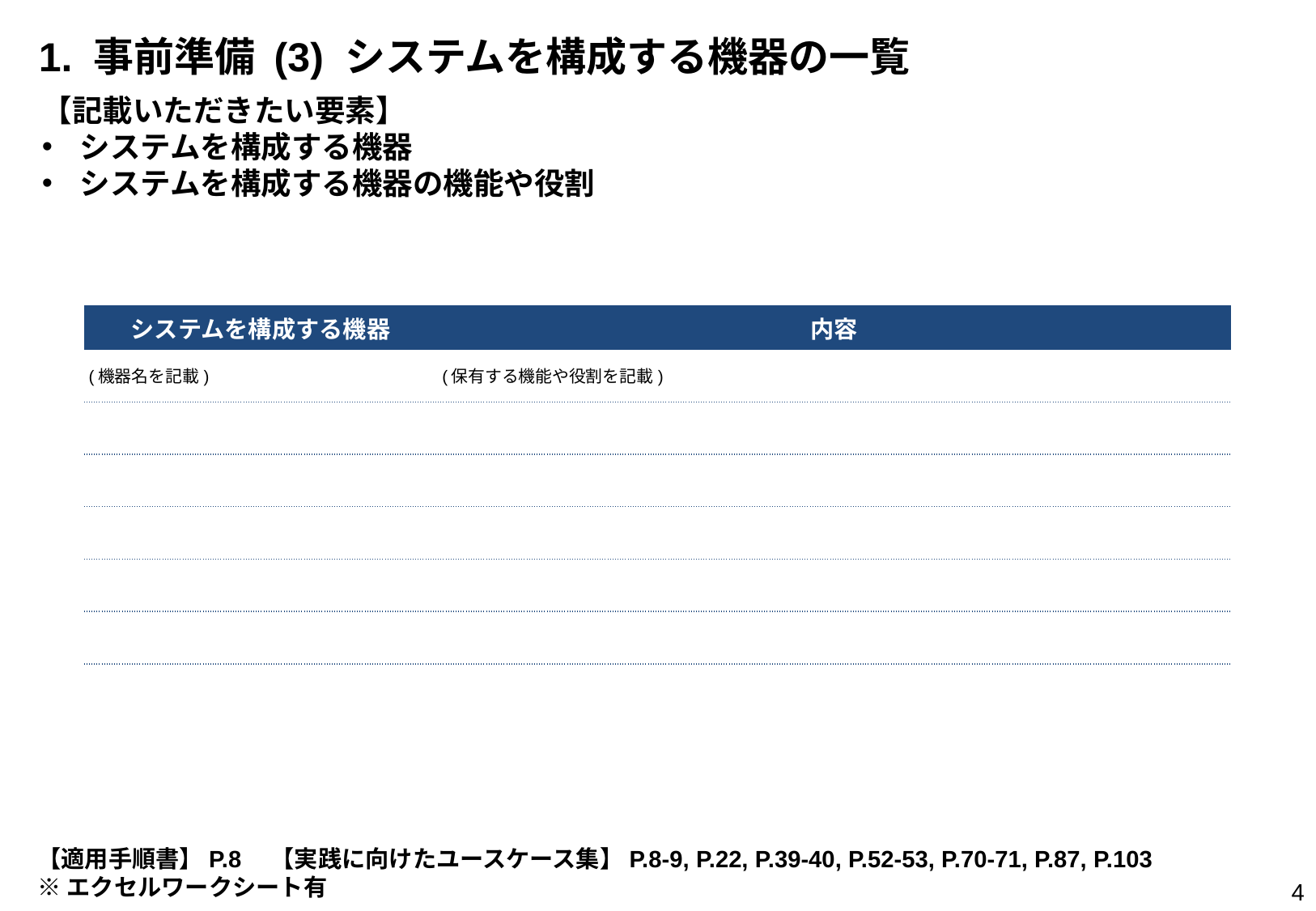

# 1. 事前準備 (3) システムを構成する機器の一覧
【記載いただきたい要素】
システムを構成する機器
システムを構成する機器の機能や役割

| システムを構成する機器 | 内容 |
| --- | --- |
| (機器名を記載) | (保有する機能や役割を記載) |
|  |  |
|  |  |
|  |  |
|  |  |
|  |  |
【適用手順書】P.8　【実践に向けたユースケース集】P.8-9, P.22, P.39-40, P.52-53, P.70-71, P.87, P.103
※エクセルワークシート有
4